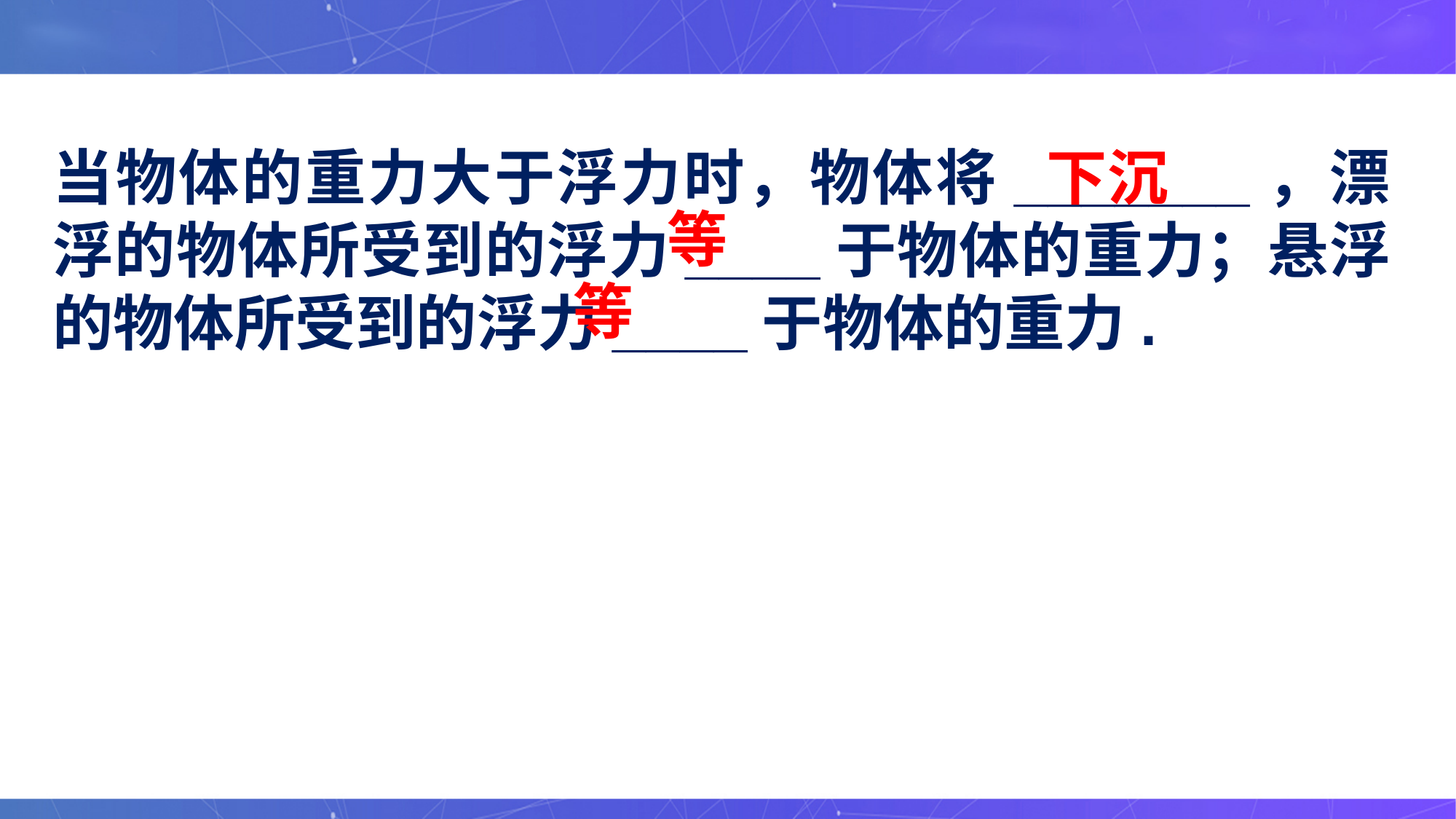

当物体的重力大于浮力时，物体将_______，漂浮的物体所受到的浮力____于物体的重力；悬浮的物体所受到的浮力____于物体的重力.
下沉
等
等